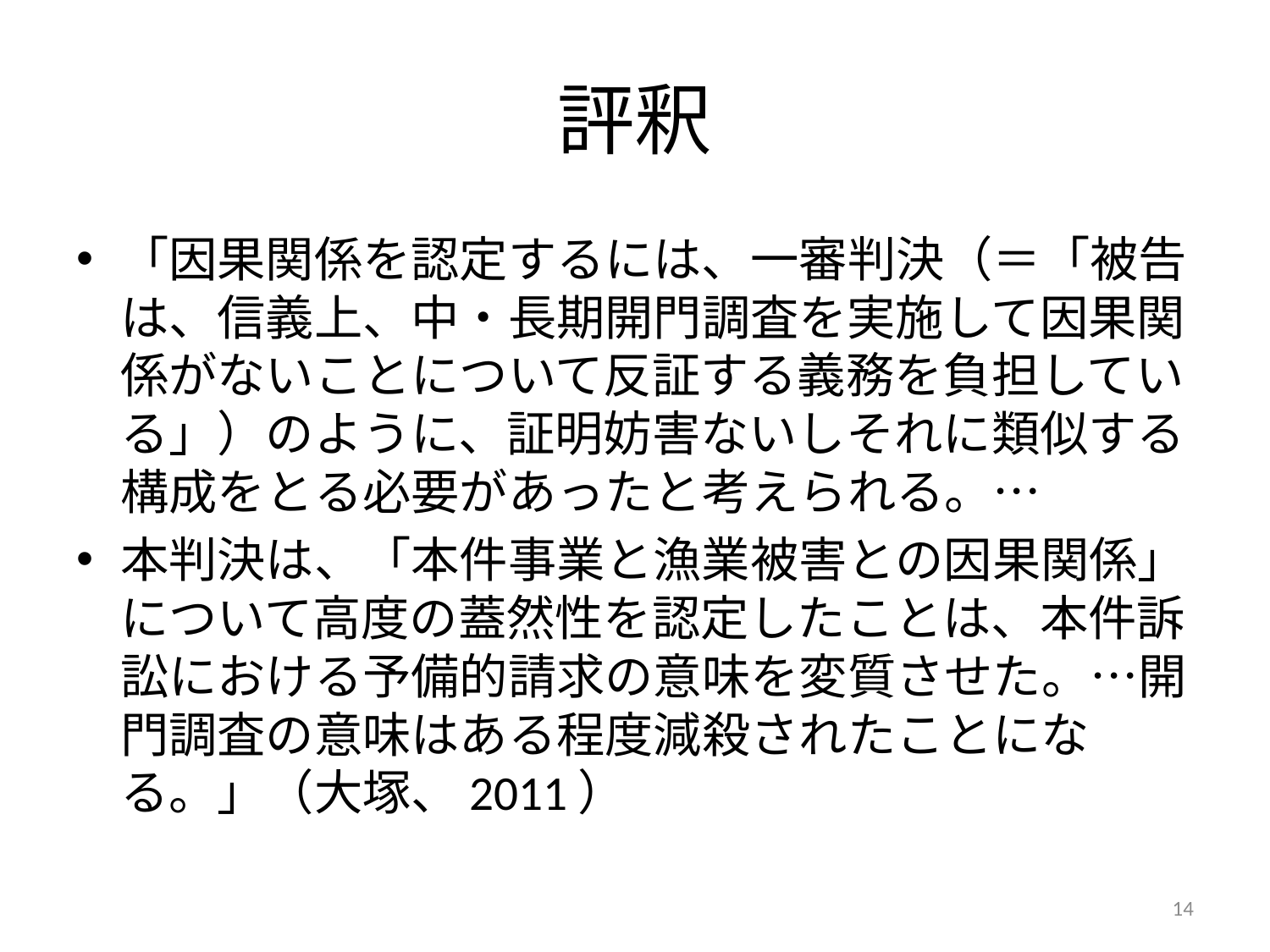

# 評釈
「因果関係を認定するには、一審判決（＝「被告は、信義上、中・長期開門調査を実施して因果関係がないことについて反証する義務を負担している」）のように、証明妨害ないしそれに類似する構成をとる必要があったと考えられる。…
本判決は、「本件事業と漁業被害との因果関係」について高度の蓋然性を認定したことは、本件訴訟における予備的請求の意味を変質させた。…開門調査の意味はある程度減殺されたことになる。」（大塚、2011）
14